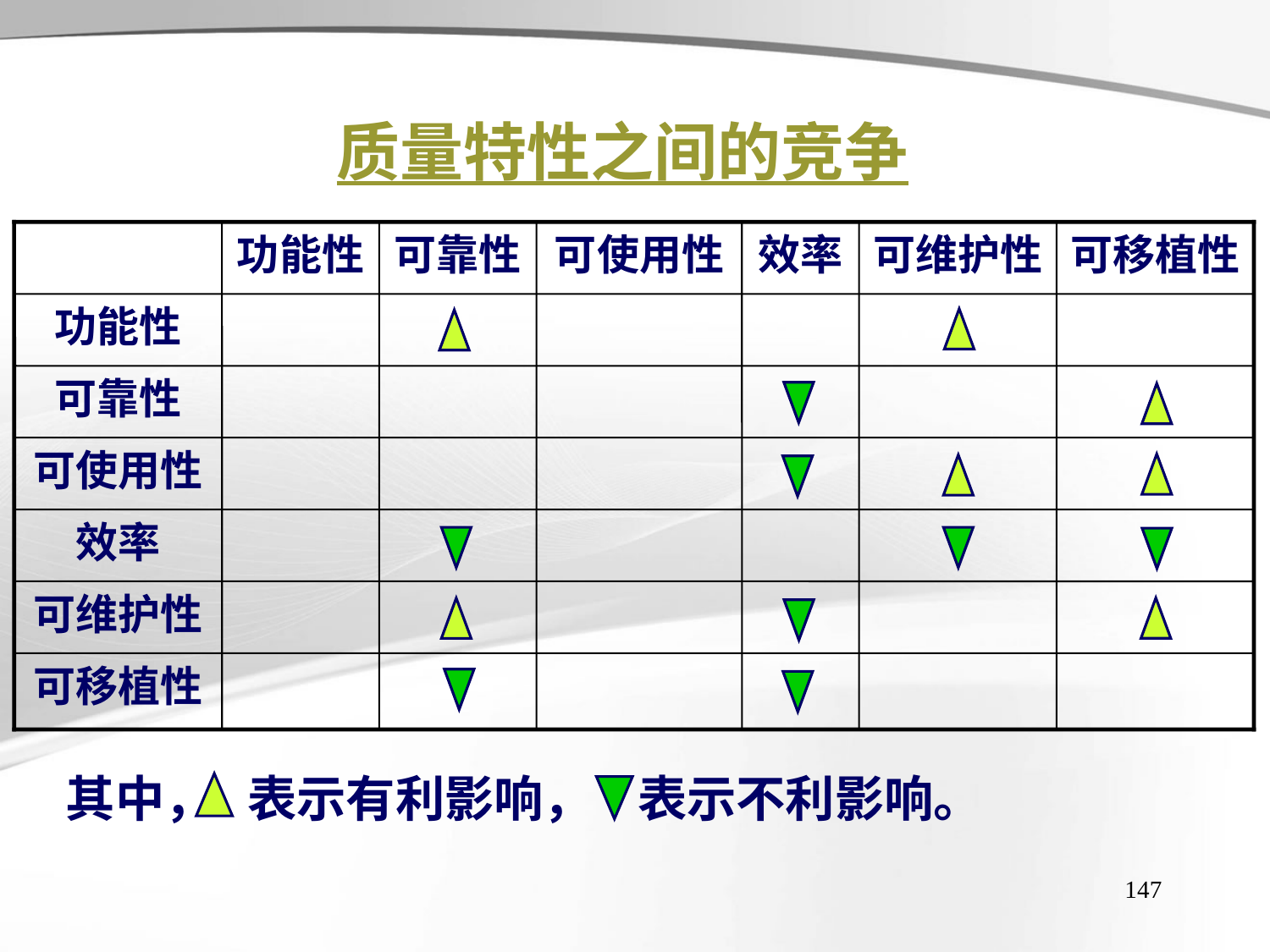

质量特性之间的竞争

功能性

可靠性

可使用性

效率

可维护性

可移植性

功能性

可靠性

可使用性

效率

可维护性

可移植性

其中，   表示有利影响，    表示不利影响。

147